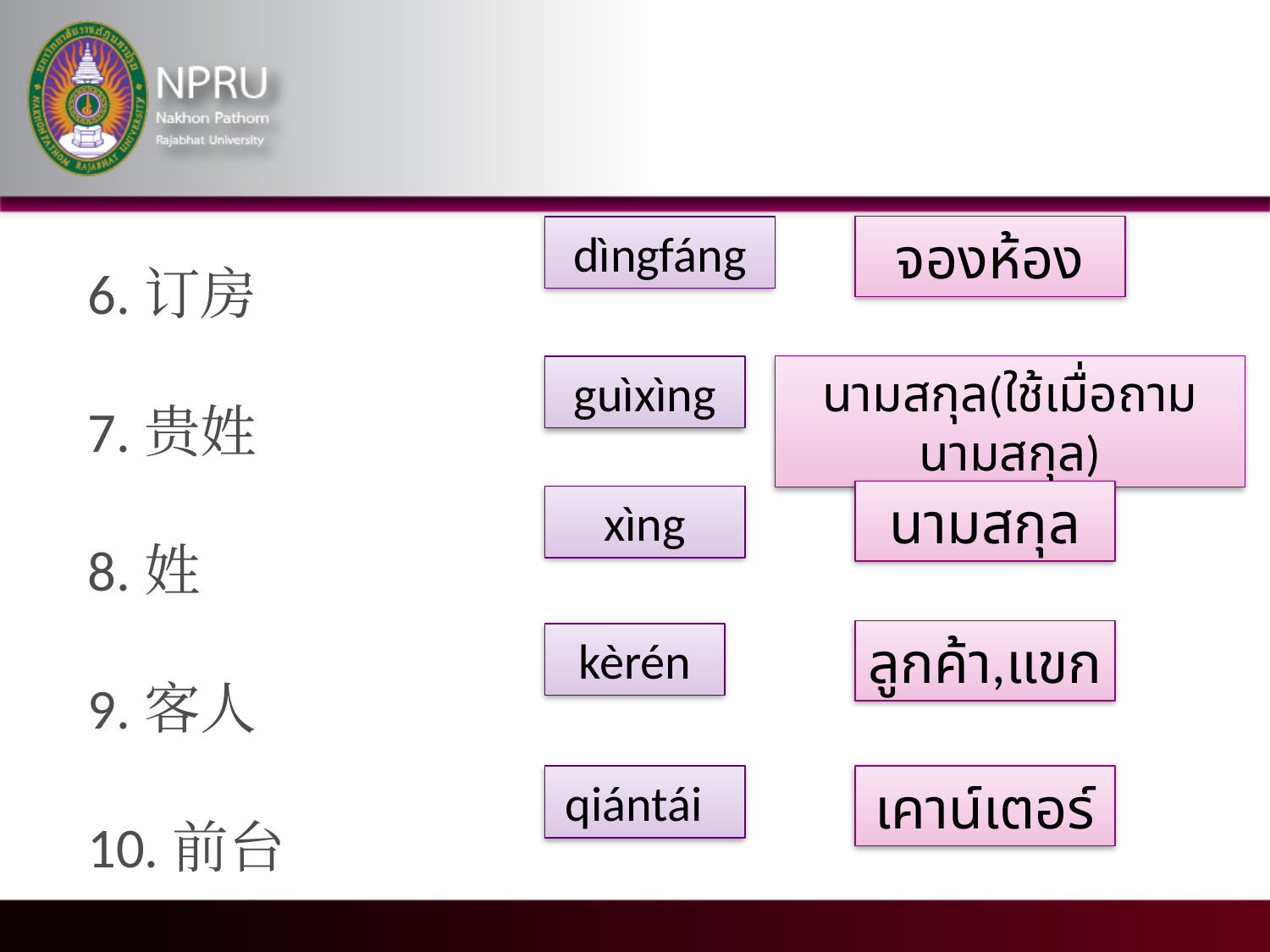

#
dìngfáng
จองห้อง
6.订房

7.贵姓

8.姓

9.客人

10.前台
guìxìng
นามสกุล(ใช้เมื่อถามนามสกุล)
นามสกุล
xìng
ลูกค้า,แขก
kèrén
qiántái
เคาน์เตอร์